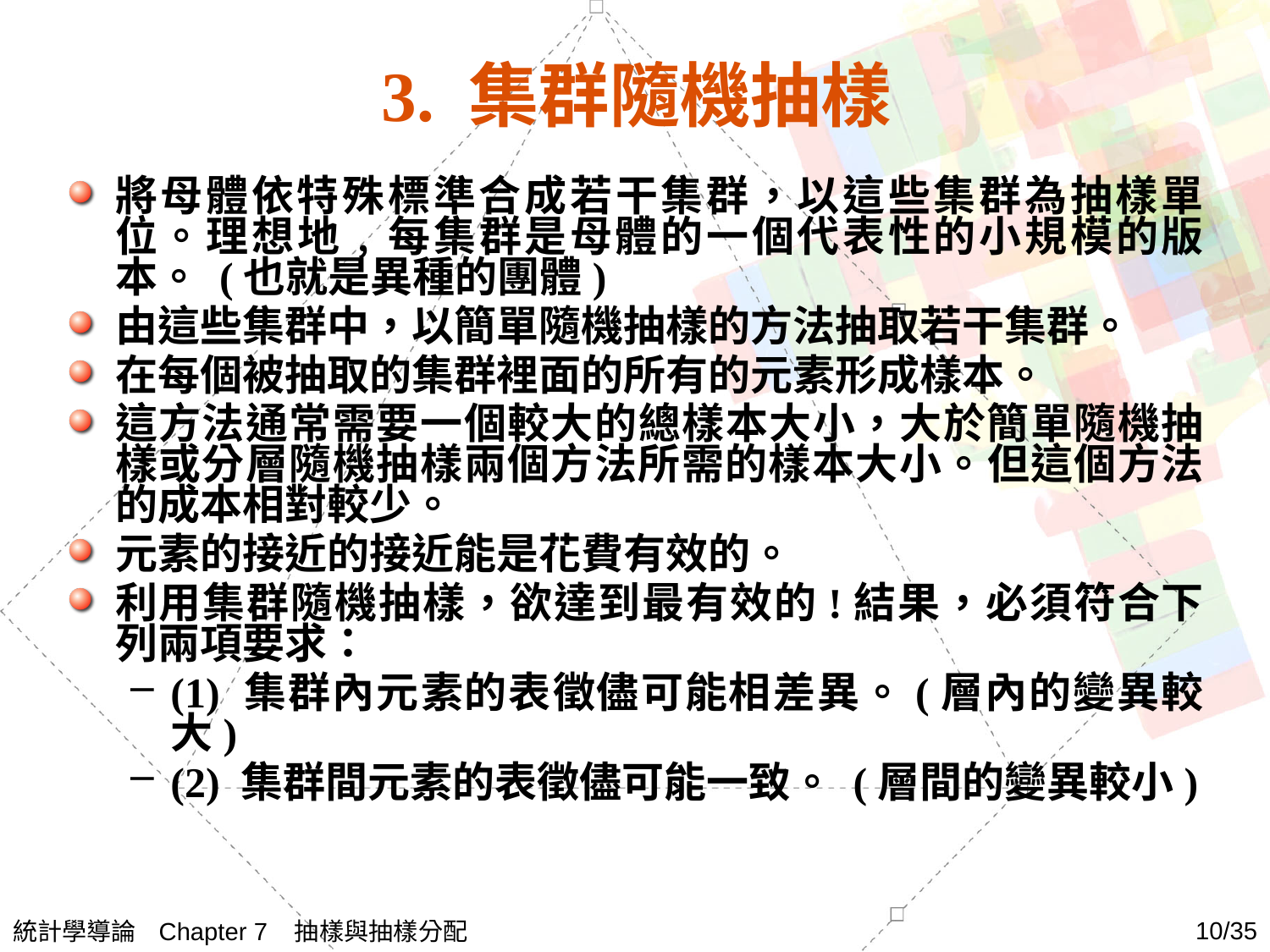

# 3. 集群隨機抽樣
將母體依特殊標準合成若干集群，以這些集群為抽樣單位。理想地﹐每集群是母體的一個代表性的小規模的版本。 (也就是異種的團體)
由這些集群中，以簡單隨機抽樣的方法抽取若干集群。
在每個被抽取的集群裡面的所有的元素形成樣本。
這方法通常需要一個較大的總樣本大小，大於簡單隨機抽樣或分層隨機抽樣兩個方法所需的樣本大小。但這個方法的成本相對較少。
元素的接近的接近能是花費有效的。
利用集群隨機抽樣，欲達到最有效的!結果，必須符合下列兩項要求：
(1) 集群內元素的表徵儘可能相差異。(層內的變異較大)
(2) 集群間元素的表徵儘可能一致。 (層間的變異較小)
統計學導論   Chapter 7   抽樣與抽樣分配
10/35